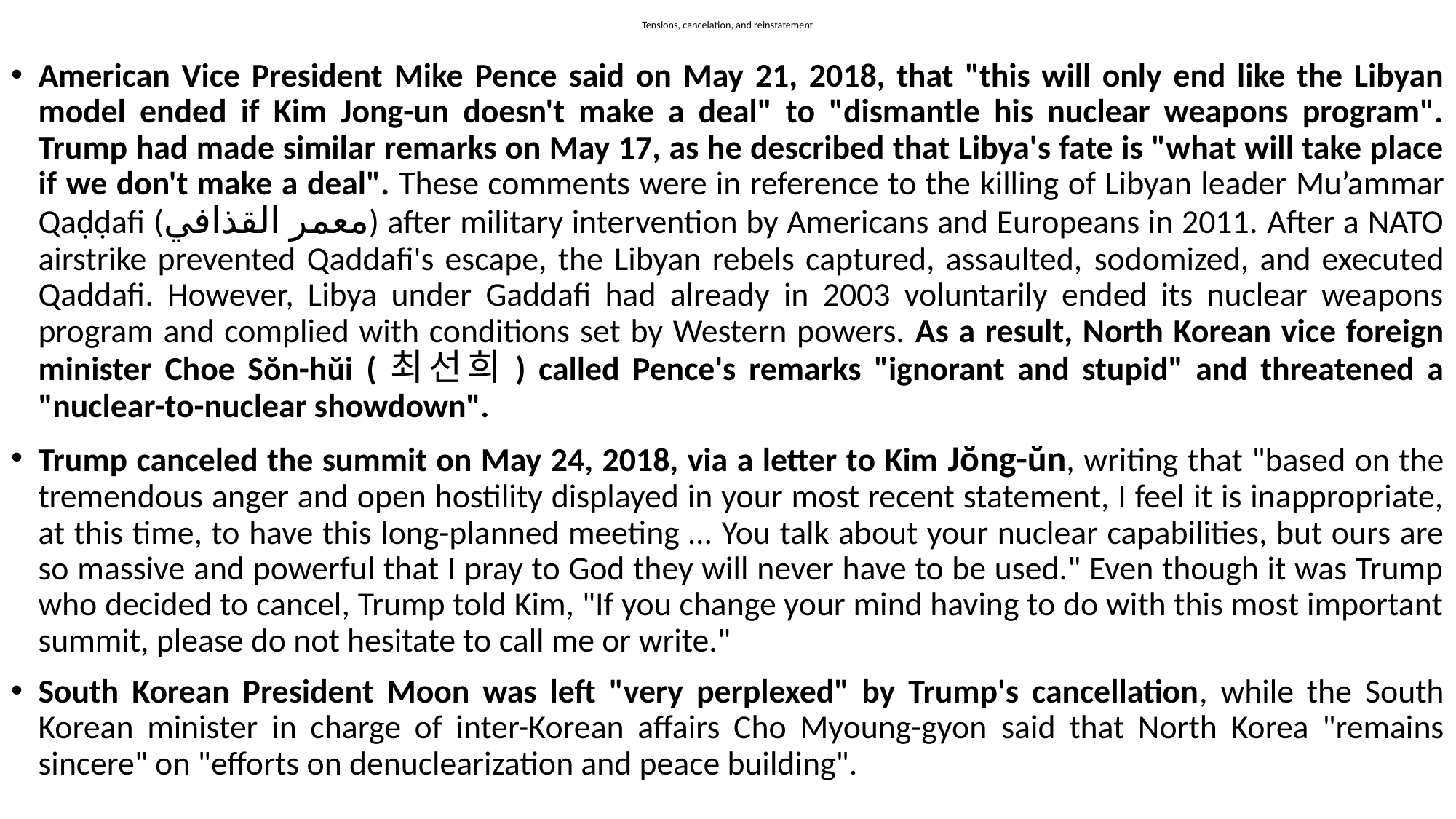

# Tensions, cancelation, and reinstatement
American Vice President Mike Pence said on May 21, 2018, that "this will only end like the Libyan model ended if Kim Jong-un doesn't make a deal" to "dismantle his nuclear weapons program". Trump had made similar remarks on May 17, as he described that Libya's fate is "what will take place if we don't make a deal". These comments were in reference to the killing of Libyan leader Mu’ammar Qaḍḍafi (معمر القذافي) after military intervention by Americans and Europeans in 2011. After a NATO airstrike prevented Qaddafi's escape, the Libyan rebels captured, assaulted, sodomized, and executed Qaddafi. However, Libya under Gaddafi had already in 2003 voluntarily ended its nuclear weapons program and complied with conditions set by Western powers. As a result, North Korean vice foreign minister Choe Sŏn-hŭi (최선희) called Pence's remarks "ignorant and stupid" and threatened a "nuclear-to-nuclear showdown".
Trump canceled the summit on May 24, 2018, via a letter to Kim Jŏng-ŭn, writing that "based on the tremendous anger and open hostility displayed in your most recent statement, I feel it is inappropriate, at this time, to have this long-planned meeting ... You talk about your nuclear capabilities, but ours are so massive and powerful that I pray to God they will never have to be used." Even though it was Trump who decided to cancel, Trump told Kim, "If you change your mind having to do with this most important summit, please do not hesitate to call me or write."
South Korean President Moon was left "very perplexed" by Trump's cancellation, while the South Korean minister in charge of inter-Korean affairs Cho Myoung-gyon said that North Korea "remains sincere" on "efforts on denuclearization and peace building".